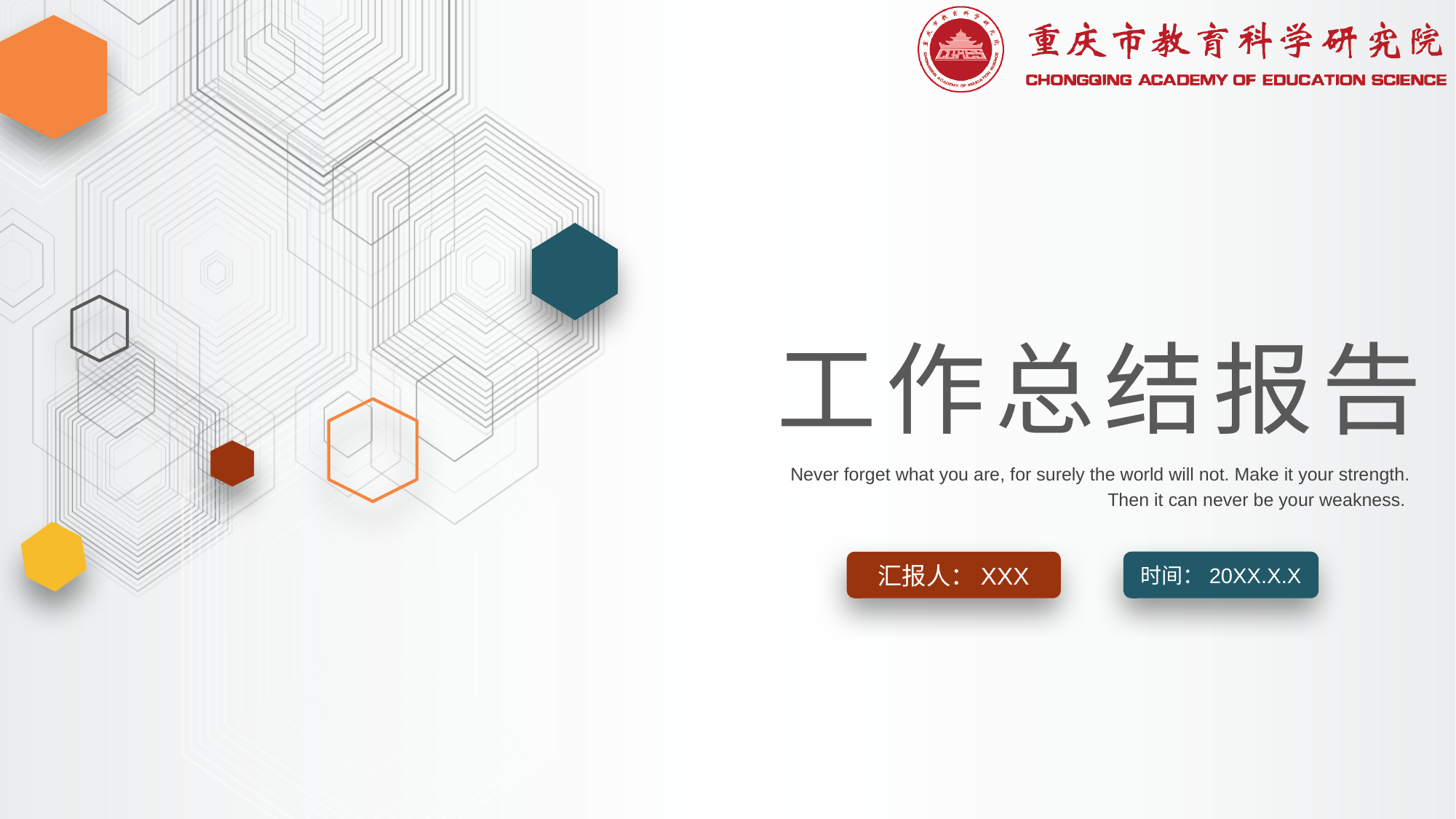

工作总结报告

Never forget what you are, for surely the world will not. Make it your strength. Then it can never be your weakness.

时间：20XX.X.X
汇报人：XXX